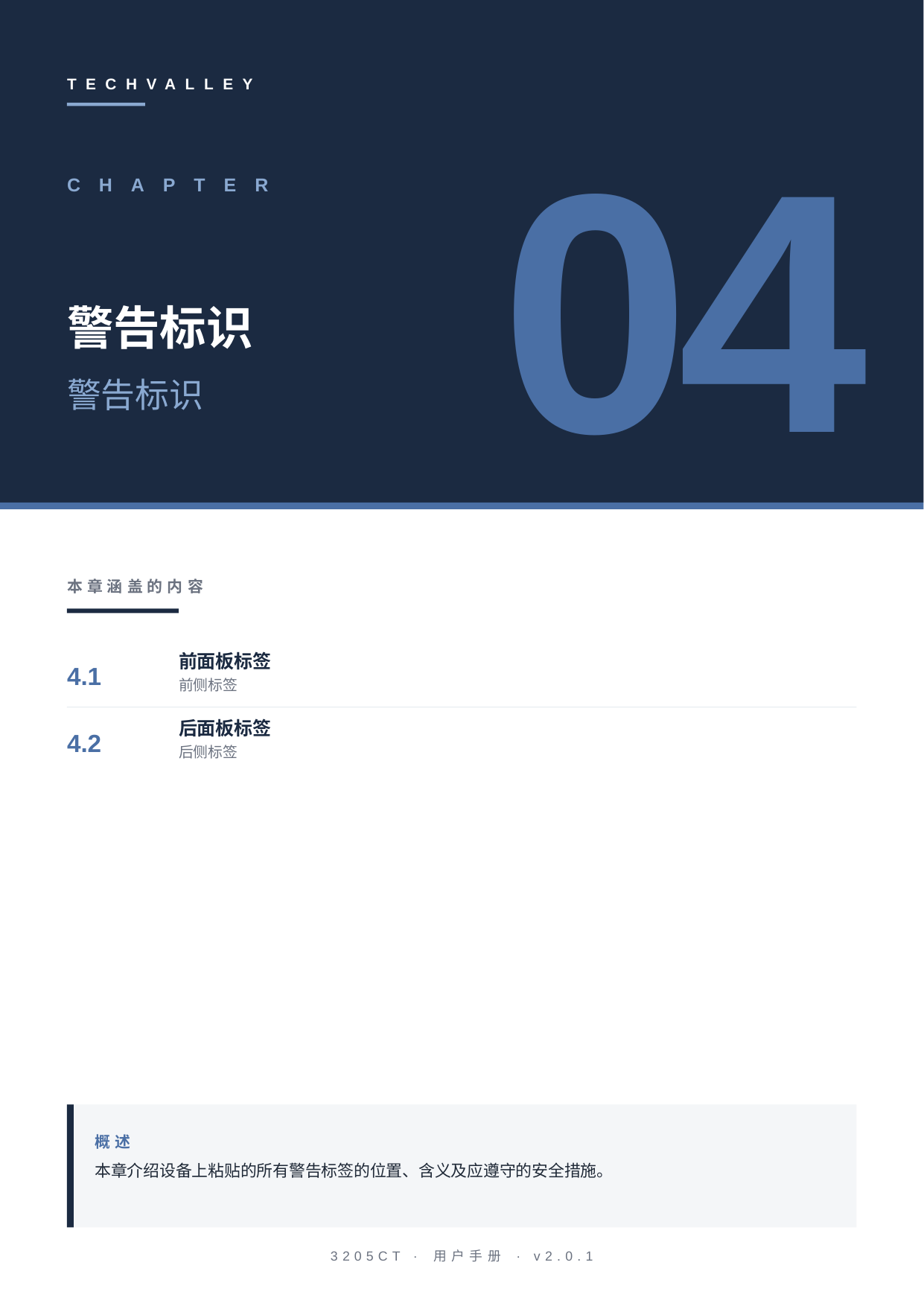

TECHVALLEY

04
CHAPTER
警告标识
警告标识

本章涵盖的内容

4.1
前面板标签
前侧标签

4.2
后面板标签
后侧标签

概述
本章介绍设备上粘贴的所有警告标签的位置、含义及应遵守的安全措施。
3205CT · 用户手册 · v2.0.1